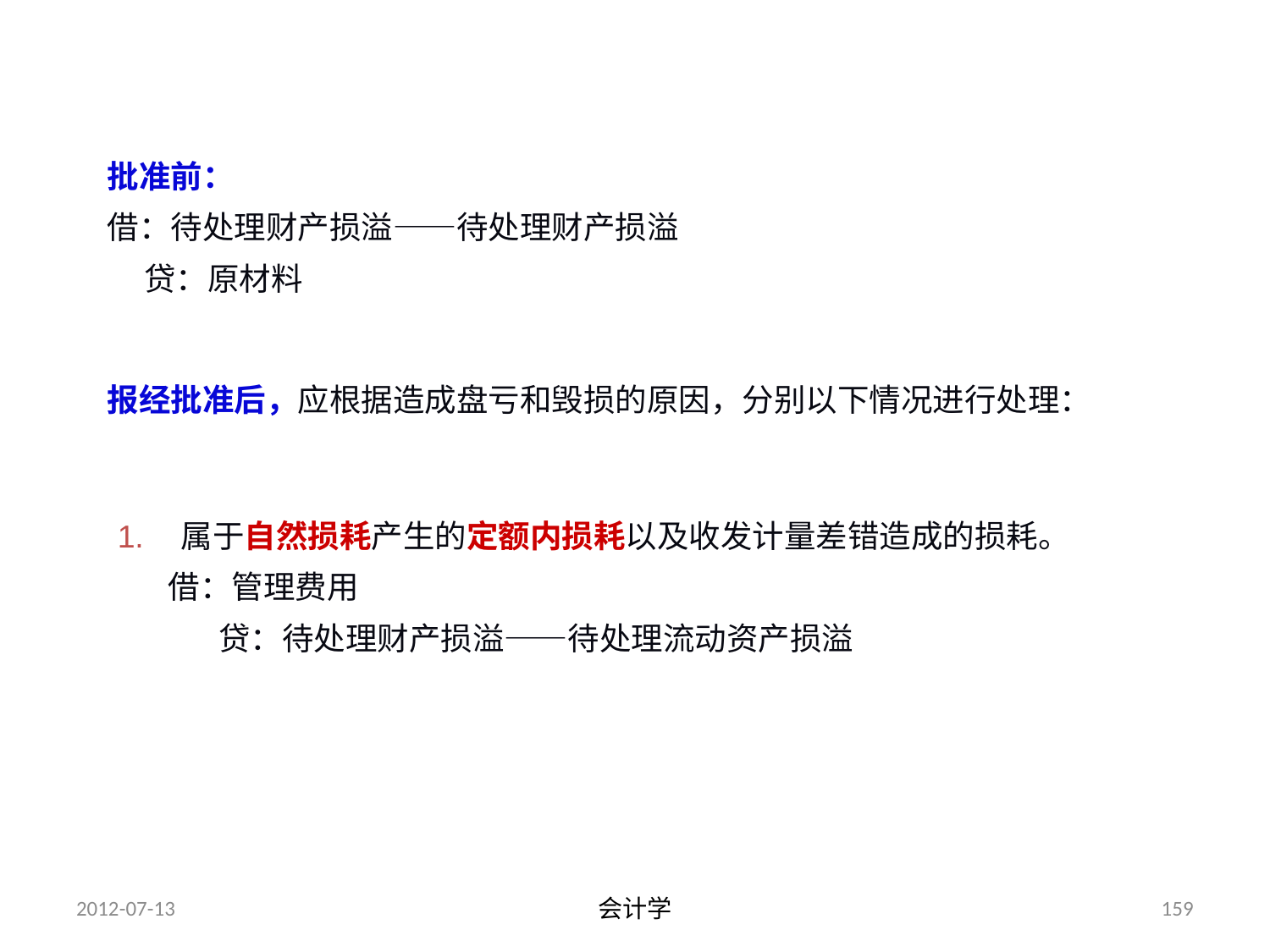

# （二）存货盘亏的核算
批准前：
借：待处理财产损溢——待处理财产损溢
    贷：原材料
报经批准后，应根据造成盘亏和毁损的原因，分别以下情况进行处理：
属于自然损耗产生的定额内损耗以及收发计量差错造成的损耗。
      借：管理费用
             贷：待处理财产损溢——待处理流动资产损溢
2012-07-13
会计学
159